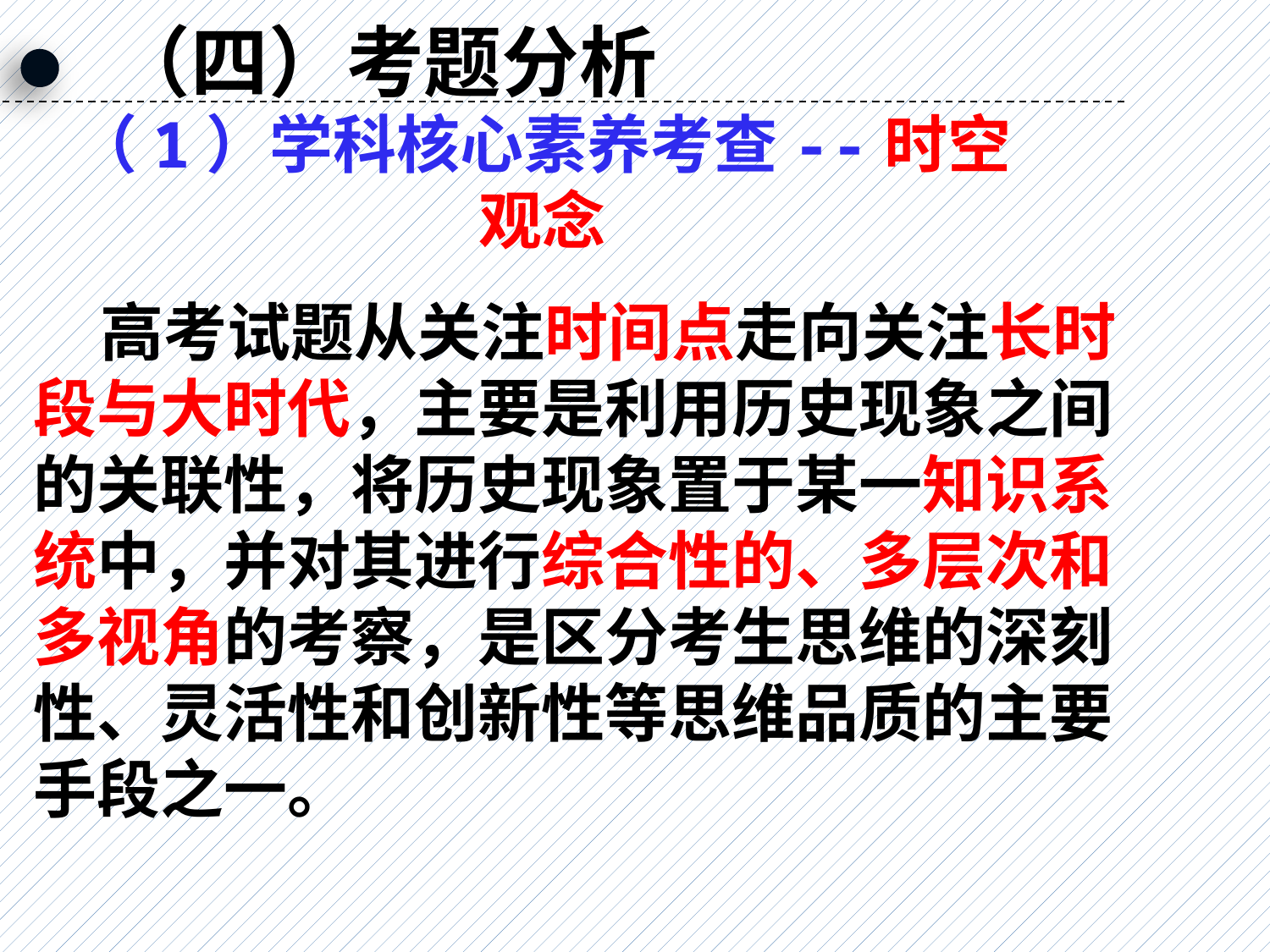

（四）考题分析

（1）学科核心素养考查--时空观念
      高考试题从关注时间点走向关注长时段与大时代，主要是利用历史现象之间的关联性，将历史现象置于某一知识系统中，并对其进行综合性的、多层次和多视角的考察，是区分考生思维的深刻性、灵活性和创新性等思维品质的主要手段之一。